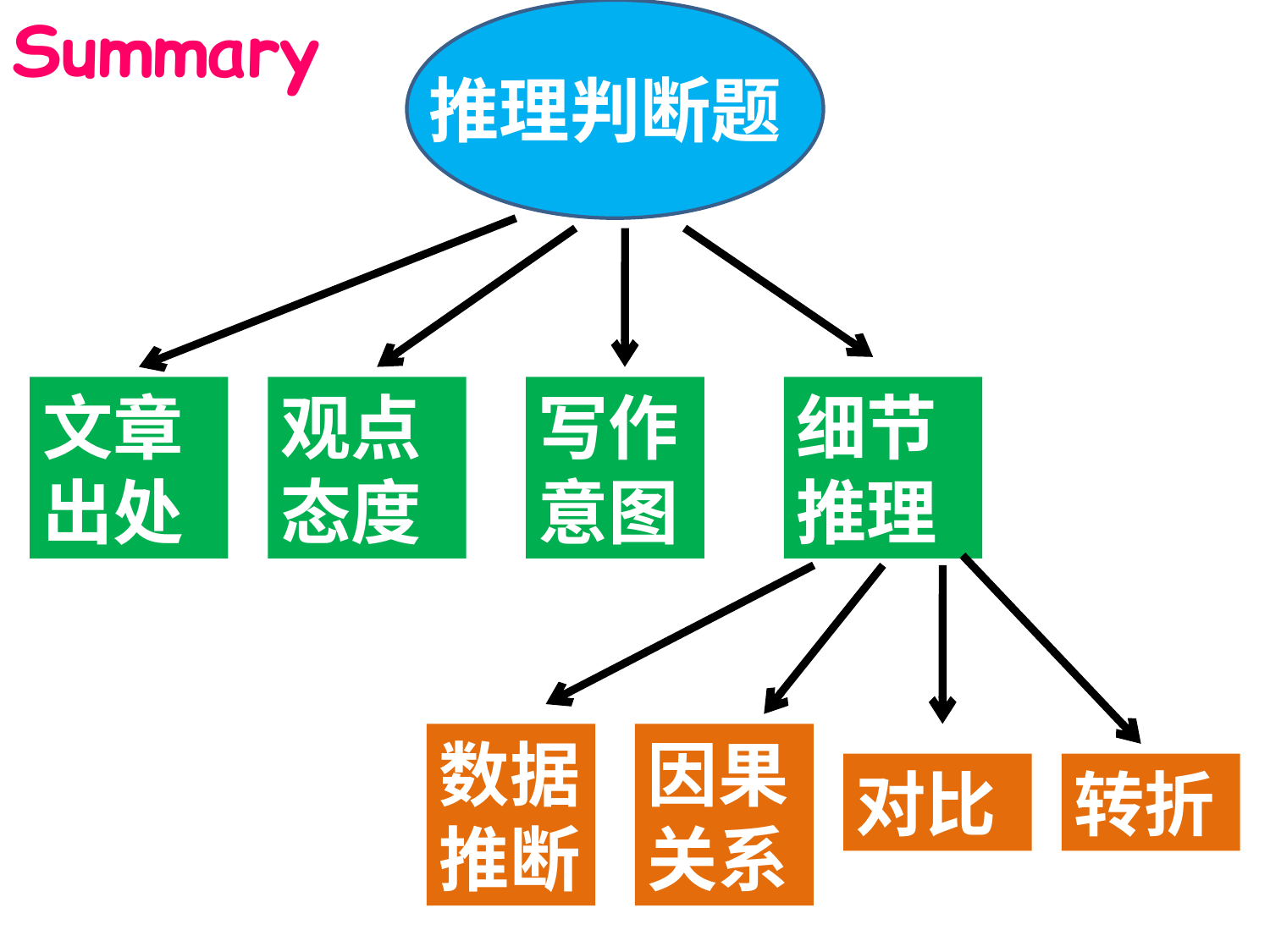

Summary

推理判断题
文章出处
观点态度
写作意图
细节推理
数据推断
因果关系
对比
转折